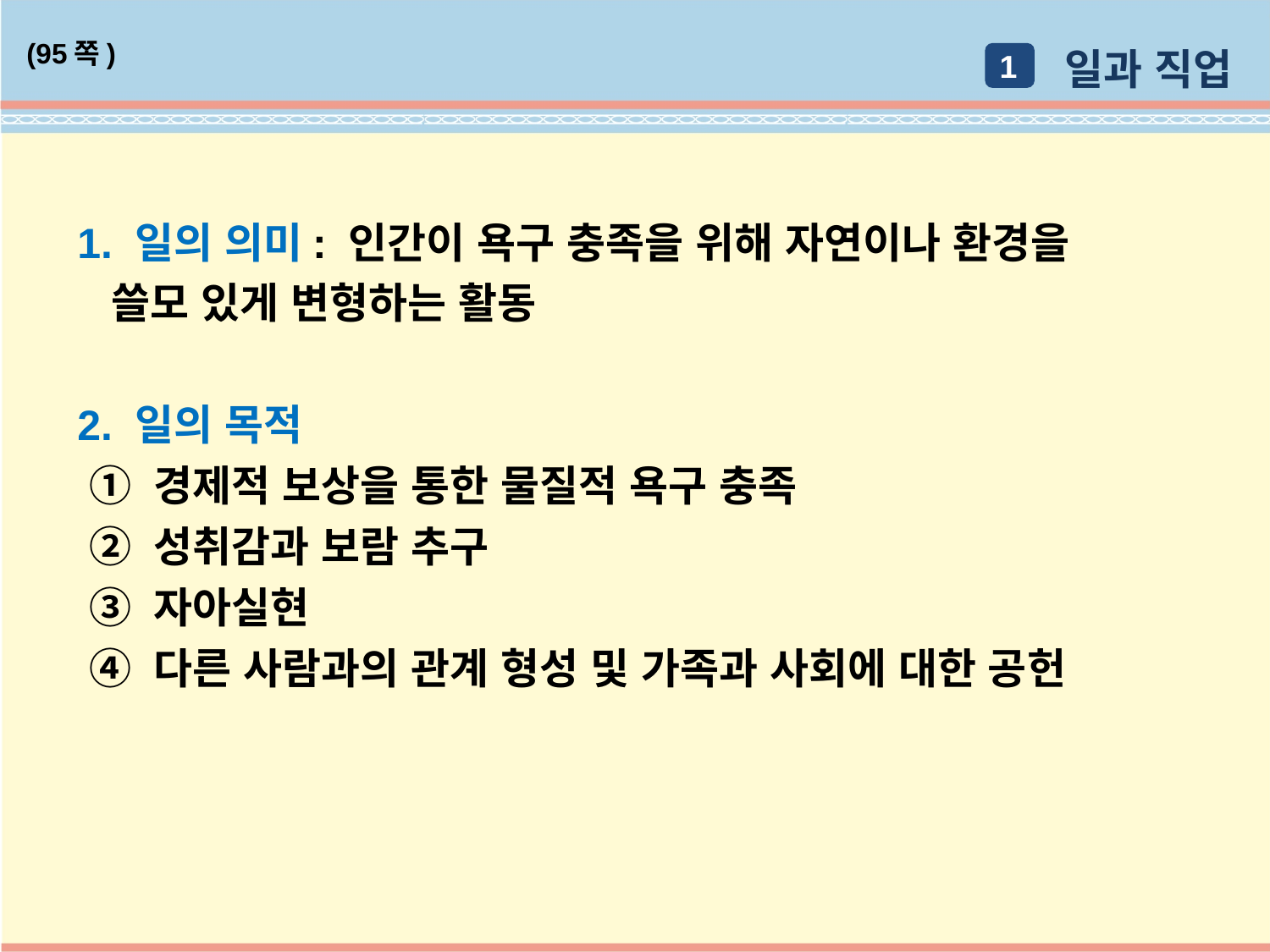

일과 직업
(95쪽)
1
1. 일의 의미: 인간이 욕구 충족을 위해 자연이나 환경을
  쓸모 있게 변형하는 활동

2. 일의 목적
 ① 경제적 보상을 통한 물질적 욕구 충족
 ② 성취감과 보람 추구
 ③ 자아실현
 ④ 다른 사람과의 관계 형성 및 가족과 사회에 대한 공헌